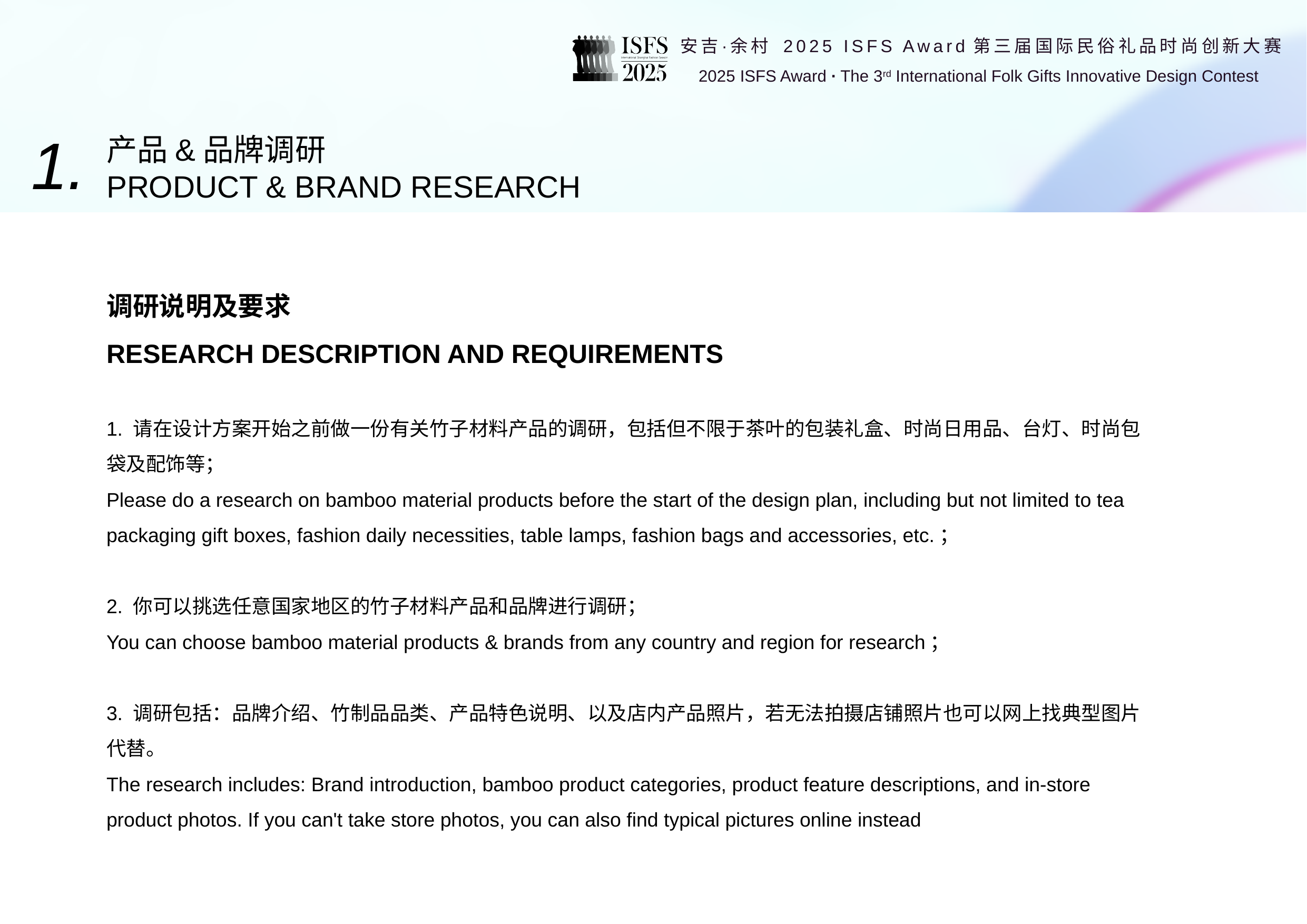

1.
产品&品牌调研
PRODUCT & BRAND RESEARCH
调研说明及要求
RESEARCH DESCRIPTION AND REQUIREMENTS

1. 请在设计方案开始之前做一份有关竹子材料产品的调研，包括但不限于茶叶的包装礼盒、时尚日用品、台灯、时尚包袋及配饰等；
Please do a research on bamboo material products before the start of the design plan, including but not limited to tea packaging gift boxes, fashion daily necessities, table lamps, fashion bags and accessories, etc.；

2. 你可以挑选任意国家地区的竹子材料产品和品牌进行调研；
You can choose bamboo material products & brands from any country and region for research；

3. 调研包括：品牌介绍、竹制品品类、产品特色说明、以及店内产品照片，若无法拍摄店铺照片也可以网上找典型图片代替。
The research includes: Brand introduction, bamboo product categories, product feature descriptions, and in-store product photos. If you can't take store photos, you can also find typical pictures online instead